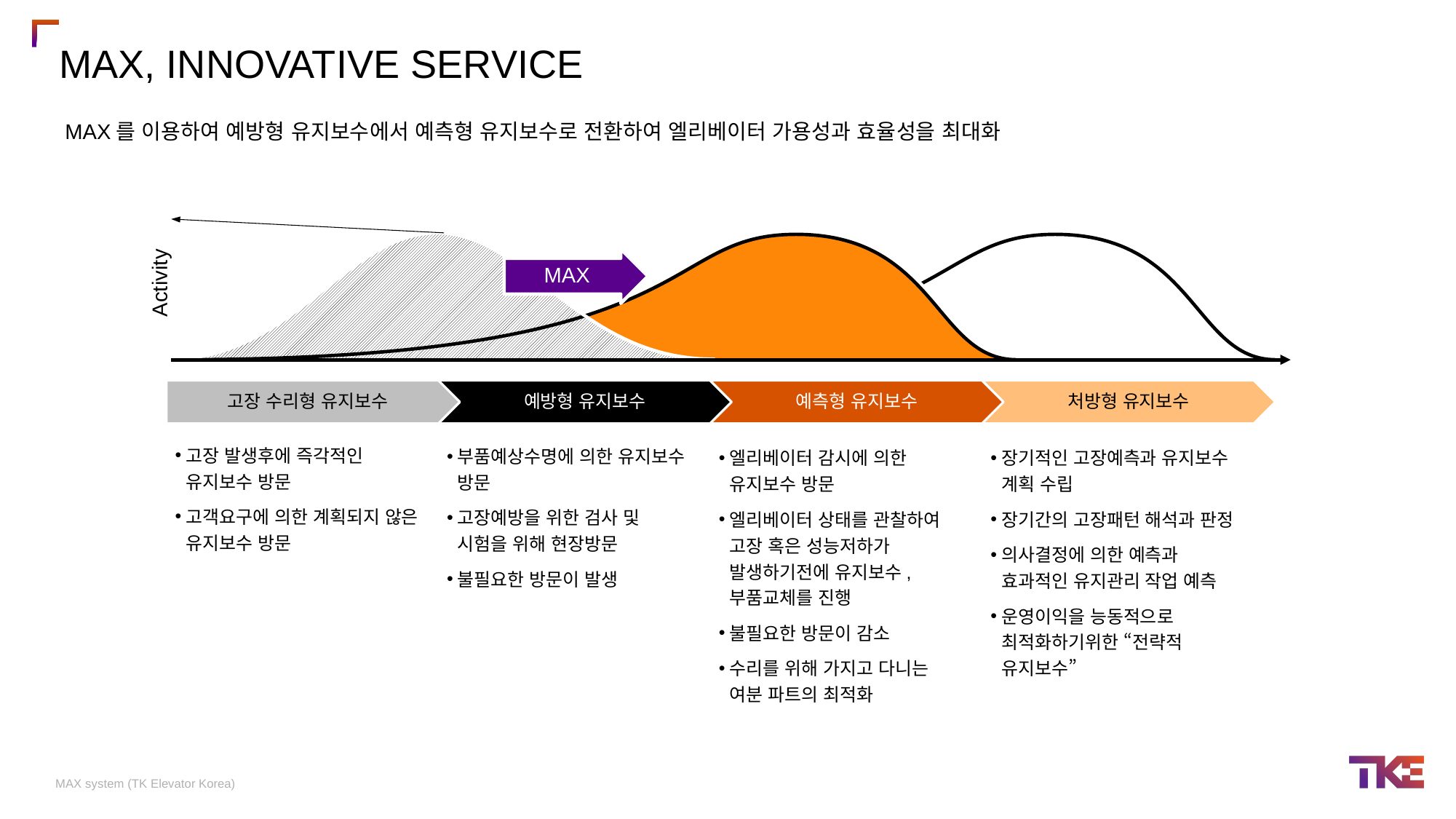

# MAX, innovative service
MAX를 이용하여 예방형 유지보수에서 예측형 유지보수로 전환하여 엘리베이터 가용성과 효율성을 최대화

MAX
Activity
고장 수리형 유지보수
예방형 유지보수
예측형 유지보수
처방형 유지보수
고장 발생후에 즉각적인 유지보수 방문
고객요구에 의한 계획되지 않은 유지보수 방문
부품예상수명에 의한 유지보수 방문
고장예방을 위한 검사 및 시험을 위해 현장방문
불필요한 방문이 발생
엘리베이터 감시에 의한 유지보수 방문
엘리베이터 상태를 관찰하여 고장 혹은 성능저하가 발생하기전에 유지보수, 부품교체를 진행
불필요한 방문이 감소
수리를 위해 가지고 다니는 여분 파트의 최적화
장기적인 고장예측과 유지보수 계획 수립
장기간의 고장패턴 해석과 판정
의사결정에 의한 예측과 효과적인 유지관리 작업 예측
운영이익을 능동적으로 최적화하기위한 “전략적 유지보수”
MAX system (TK Elevator Korea)